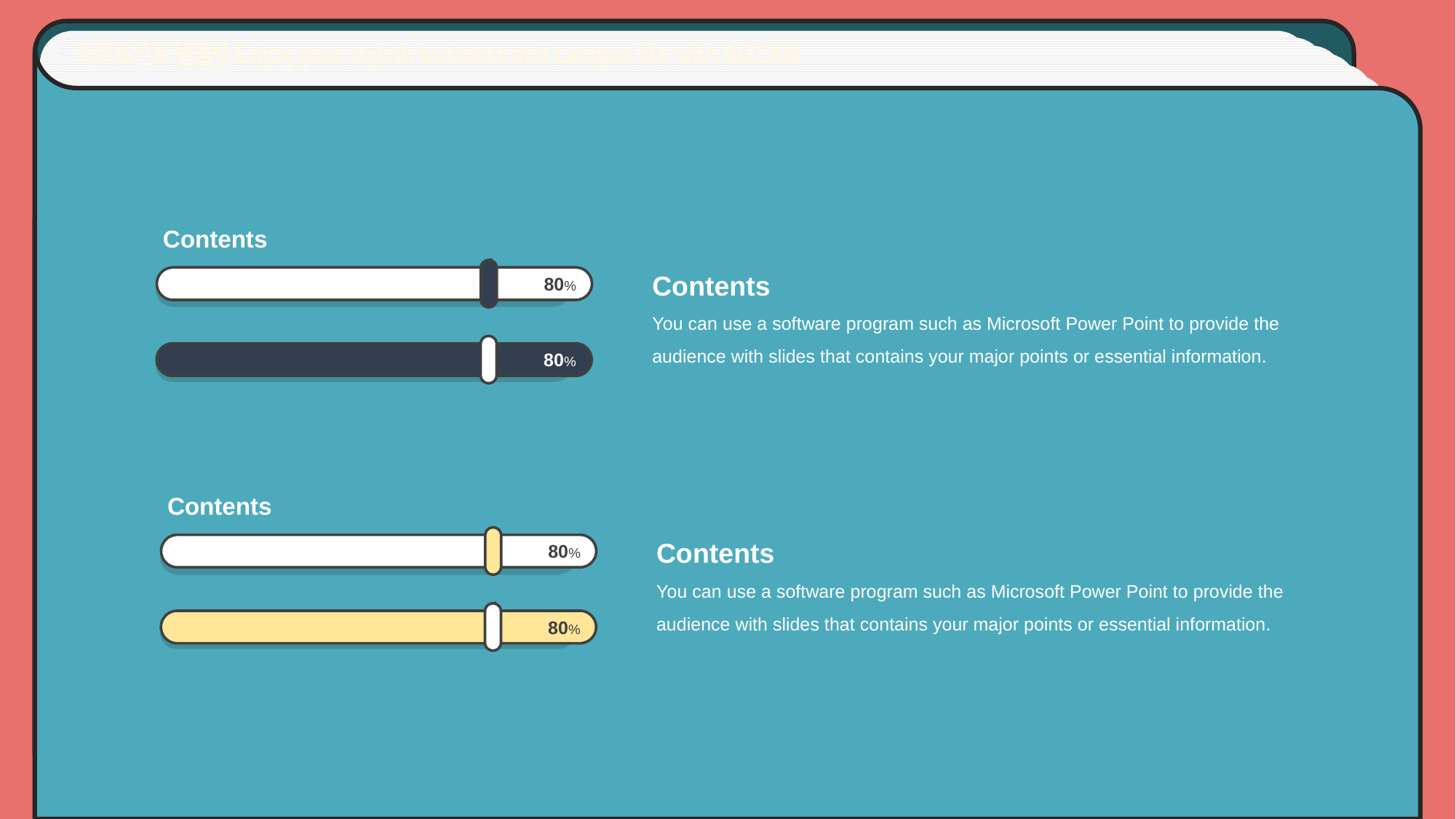

파워포인트 템플릿 Enjoy your stylish business and campus life with BIZCAM

Contents

Contents
You can use a software program such as Microsoft Power Point to provide the audience with slides that contains your major points or essential information.
80%

80%
Contents

Contents
You can use a software program such as Microsoft Power Point to provide the audience with slides that contains your major points or essential information.
80%

80%